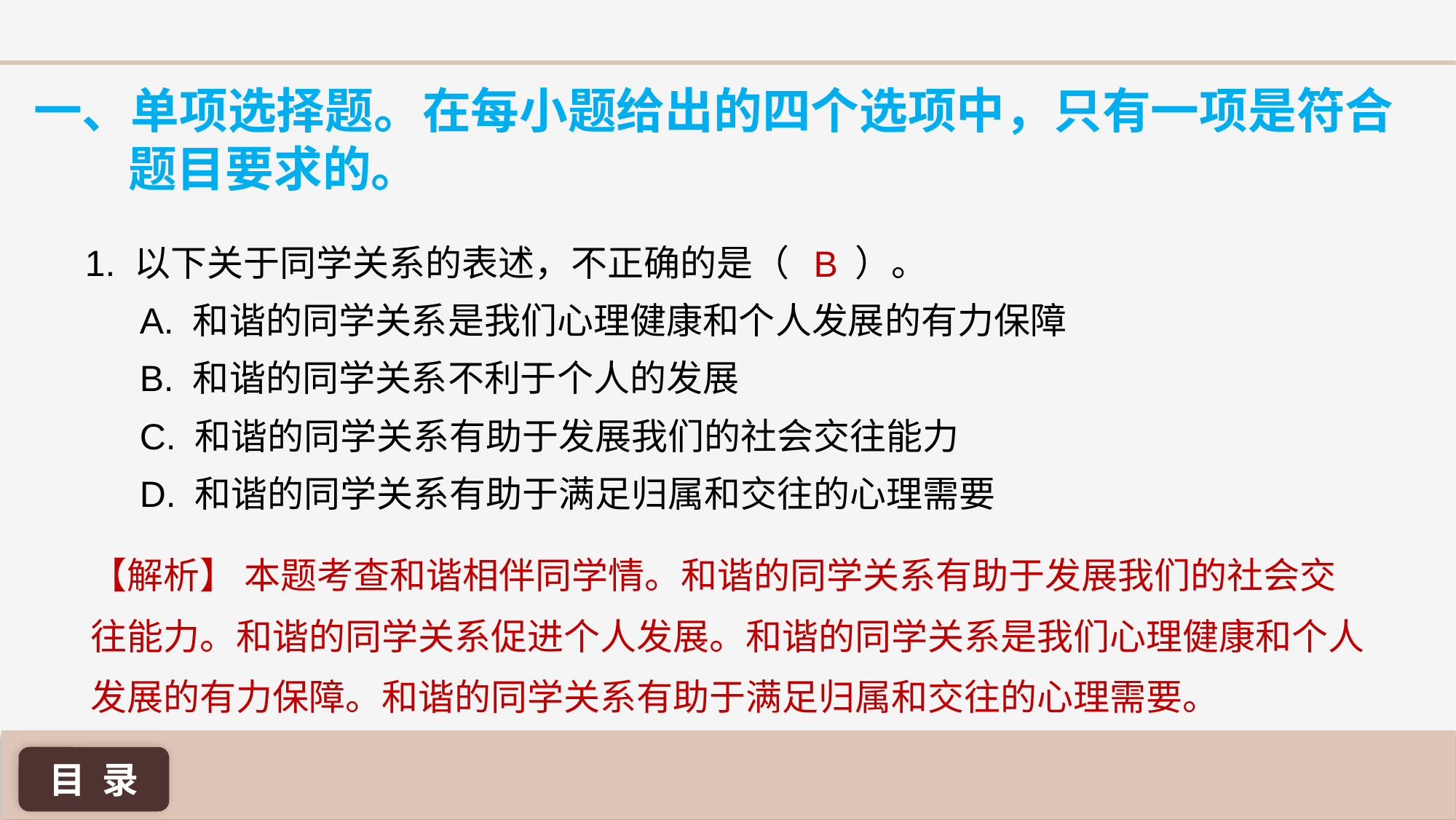

一、单项选择题。在每小题给出的四个选项中，只有一项是符合题目要求的。
B
1. 以下关于同学关系的表述，不正确的是（        ）。
A. 和谐的同学关系是我们心理健康和个人发展的有力保障
B. 和谐的同学关系不利于个人的发展
C. 和谐的同学关系有助于发展我们的社会交往能力
D. 和谐的同学关系有助于满足归属和交往的心理需要
【解析】 本题考查和谐相伴同学情。和谐的同学关系有助于发展我们的社会交往能力。和谐的同学关系促进个人发展。和谐的同学关系是我们心理健康和个人发展的有力保障。和谐的同学关系有助于满足归属和交往的心理需要。